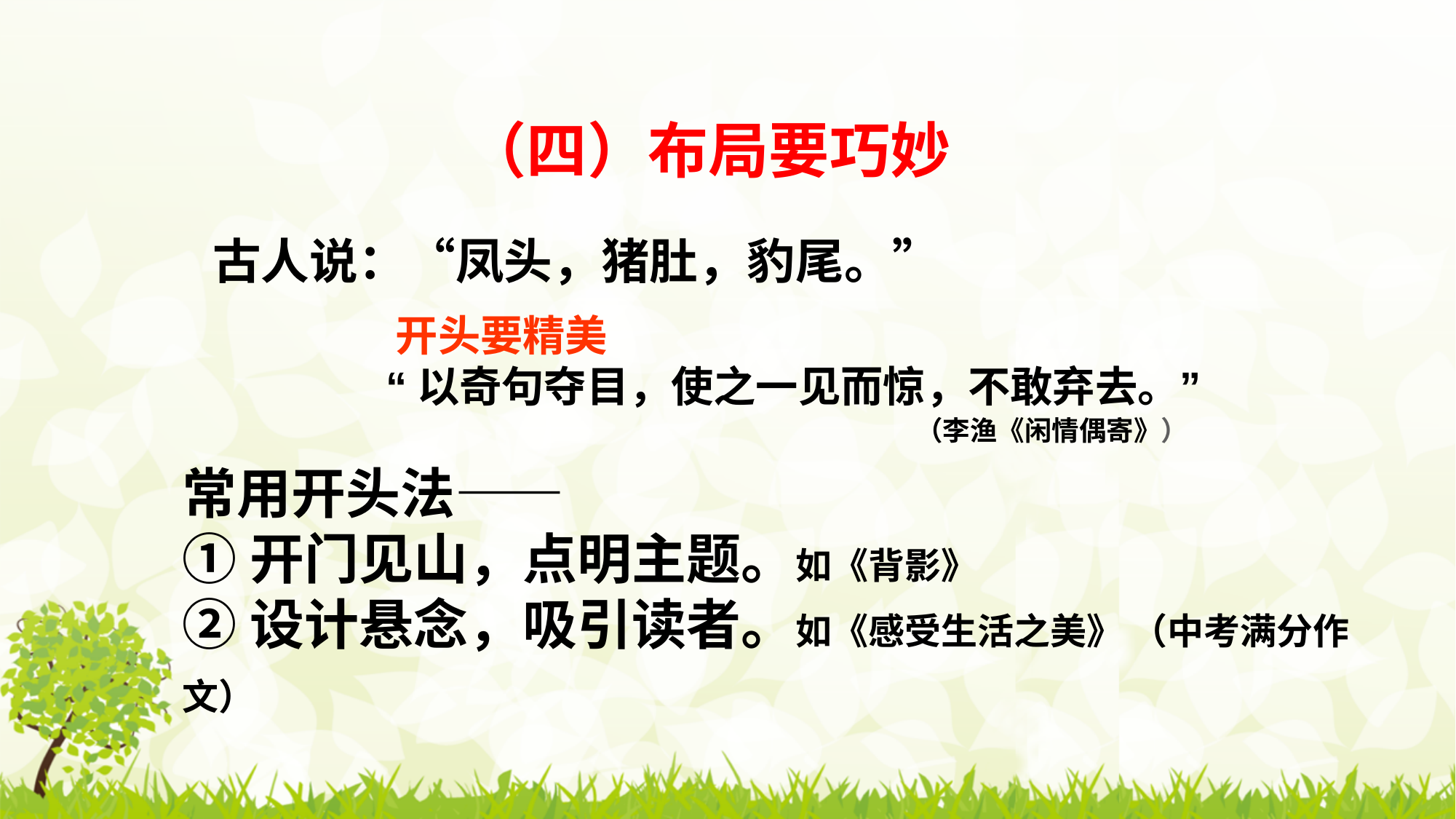

（四）布局要巧妙
古人说：“凤头，猪肚，豹尾。”
          开头要精美
          “以奇句夺目，使之一见而惊，不敢弃去。”
                                                                          （李渔《闲情偶寄》）
常用开头法——
①开门见山，点明主题。如《背影》
②设计悬念，吸引读者。如《感受生活之美》 （中考满分作文）